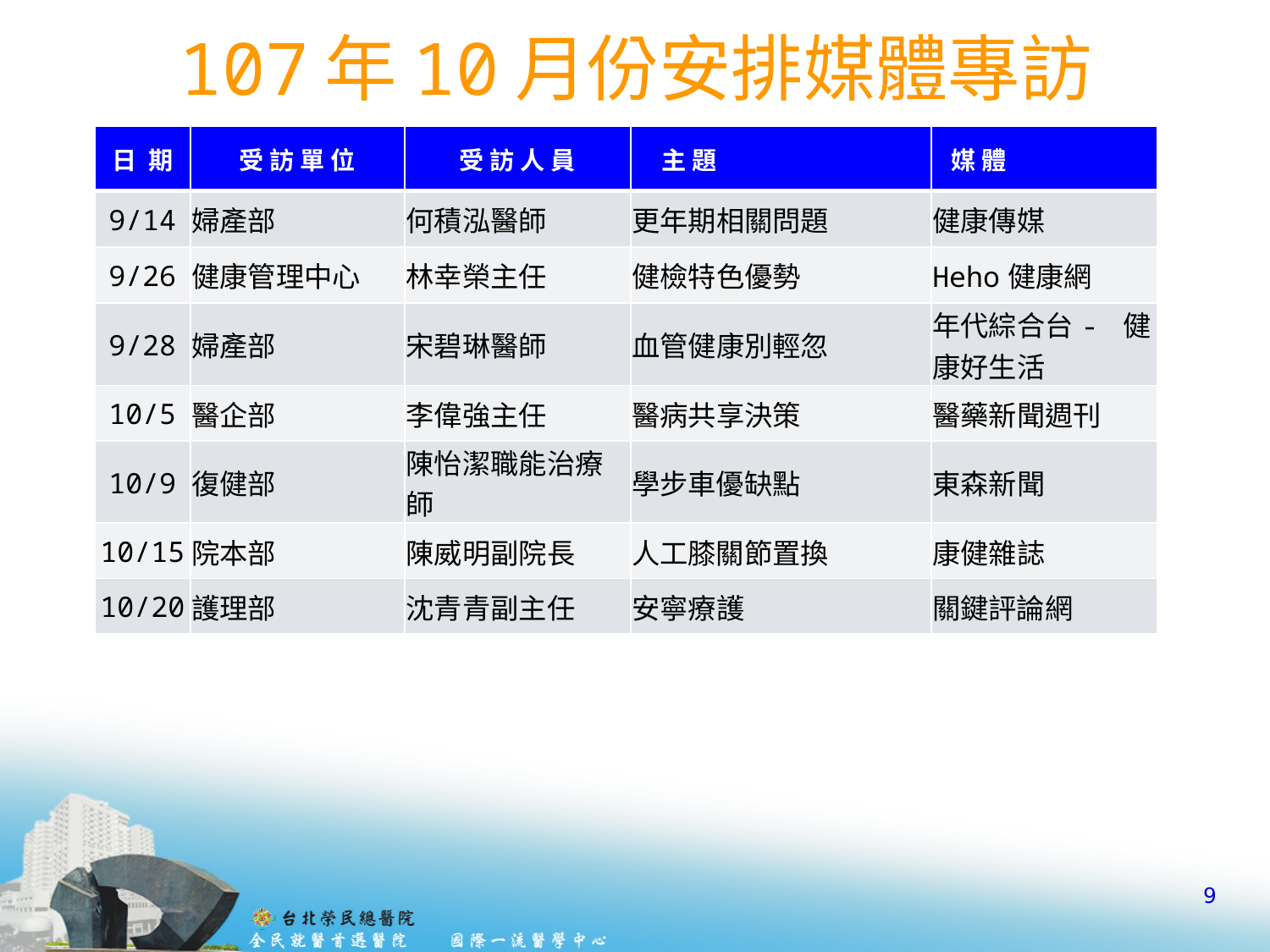

# 107年10月份安排媒體專訪
| 日 期 | 受 訪 單 位 | 受 訪 人 員 | 主 題 | 媒 體 |
| --- | --- | --- | --- | --- |
| 9/14 | 婦產部 | 何積泓醫師 | 更年期相關問題 | 健康傳媒 |
| 9/26 | 健康管理中心 | 林幸榮主任 | 健檢特色優勢 | Heho健康網 |
| 9/28 | 婦產部 | 宋碧琳醫師 | 血管健康別輕忽 | 年代綜合台- 健康好生活 |
| 10/5 | 醫企部 | 李偉強主任 | 醫病共享決策 | 醫藥新聞週刊 |
| 10/9 | 復健部 | 陳怡潔職能治療師 | 學步車優缺點 | 東森新聞 |
| 10/15 | 院本部 | 陳威明副院長 | 人工膝關節置換 | 康健雜誌 |
| 10/20 | 護理部 | 沈青青副主任 | 安寧療護 | 關鍵評論網 |
9